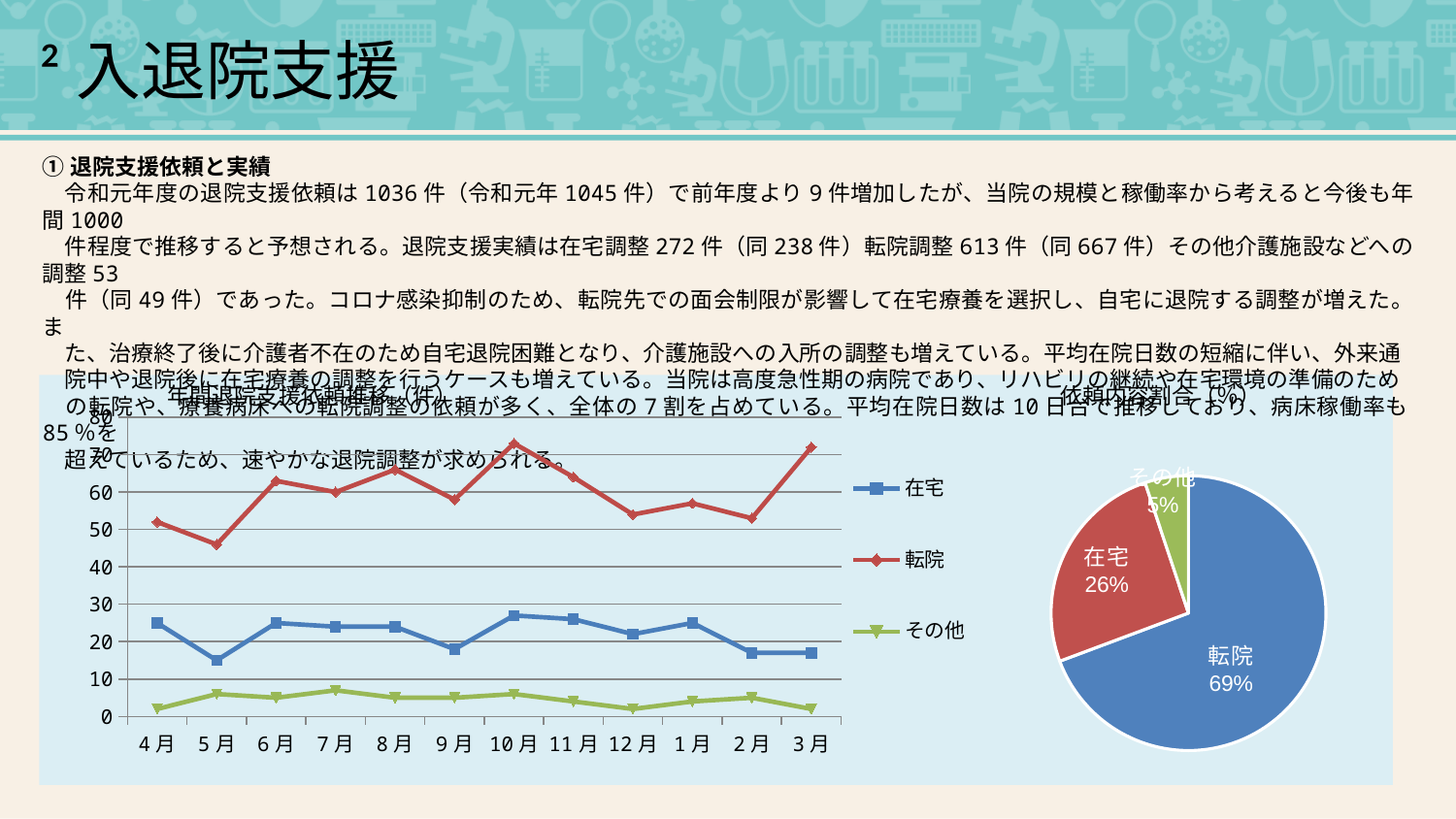

²入退院支援
①退院支援依頼と実績
　令和元年度の退院支援依頼は1036件（令和元年1045件）で前年度より9件増加したが、当院の規模と稼働率から考えると今後も年間1000
　件程度で推移すると予想される。退院支援実績は在宅調整272件（同238件）転院調整613件（同667件）その他介護施設などへの調整53
　件（同49件）であった。コロナ感染抑制のため、転院先での面会制限が影響して在宅療養を選択し、自宅に退院する調整が増えた。ま
　た、治療終了後に介護者不在のため自宅退院困難となり、介護施設への入所の調整も増えている。平均在院日数の短縮に伴い、外来通
　院中や退院後に在宅療養の調整を行うケースも増えている。当院は高度急性期の病院であり、リハビリの継続や在宅環境の準備のため
　の転院や、療養病床への転院調整の依頼が多く、全体の7割を占めている。平均在院日数は10日台で推移しており、病床稼働率も85％を
　超えているため、速やかな退院調整が求められる。

### Chart

| Category | 在宅 | 転院 | その他 |
|---|---|---|---|
| 4月 | 25.0 | 52.0 | 2.0 |
| 5月 | 15.0 | 46.0 | 6.0 |
| 6月 | 25.0 | 63.0 | 5.0 |
| 7月 | 24.0 | 60.0 | 7.0 |
| 8月 | 24.0 | 66.0 | 5.0 |
| 9月 | 18.0 | 58.0 | 5.0 |
| 10月 | 27.0 | 73.0 | 6.0 |
| 11月 | 26.0 | 64.0 | 4.0 |
| 12月 | 22.0 | 54.0 | 2.0 |
| 1月 | 25.0 | 57.0 | 4.0 |
| 2月 | 17.0 | 53.0 | 5.0 |
| 3月 | 17.0 | 72.0 | 2.0 |
　　年間退院支援依頼推移（件）　　　　　　　　　　　　　　　　　　　　　　　　　　　依頼内容割合（％）

### Chart

| Category |  |
|---|---|
| 転院 | 718.0 |
| 在宅 | 265.0 |
| その他 | 53.0 |